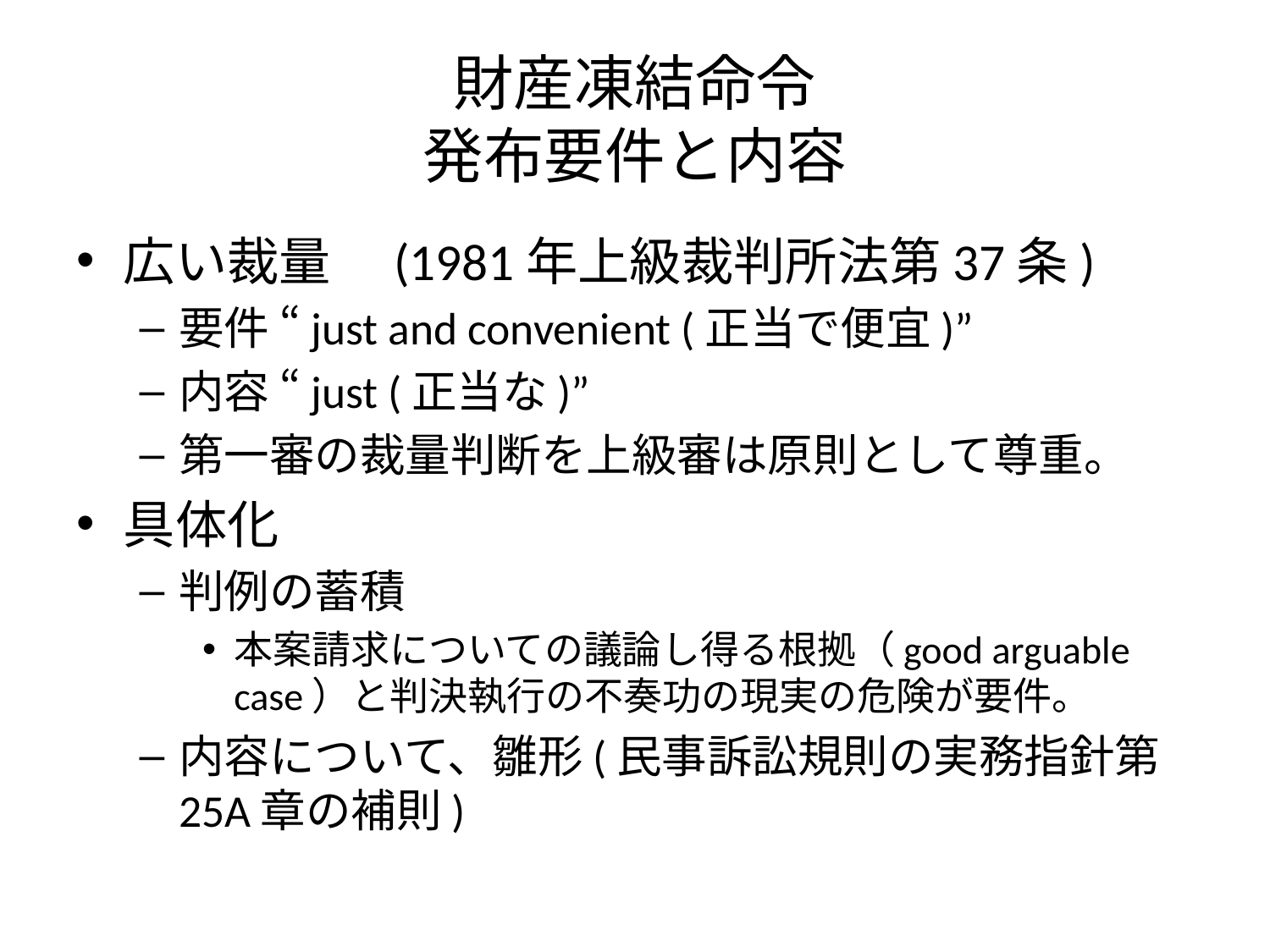

# 財産凍結命令 発布要件と内容
広い裁量　(1981年上級裁判所法第37条)
要件 “just and convenient (正当で便宜)”
内容 “just (正当な)”
第一審の裁量判断を上級審は原則として尊重。
具体化
判例の蓄積
本案請求についての議論し得る根拠（good arguable case）と判決執行の不奏功の現実の危険が要件。
内容について、雛形(民事訴訟規則の実務指針第25A章の補則)